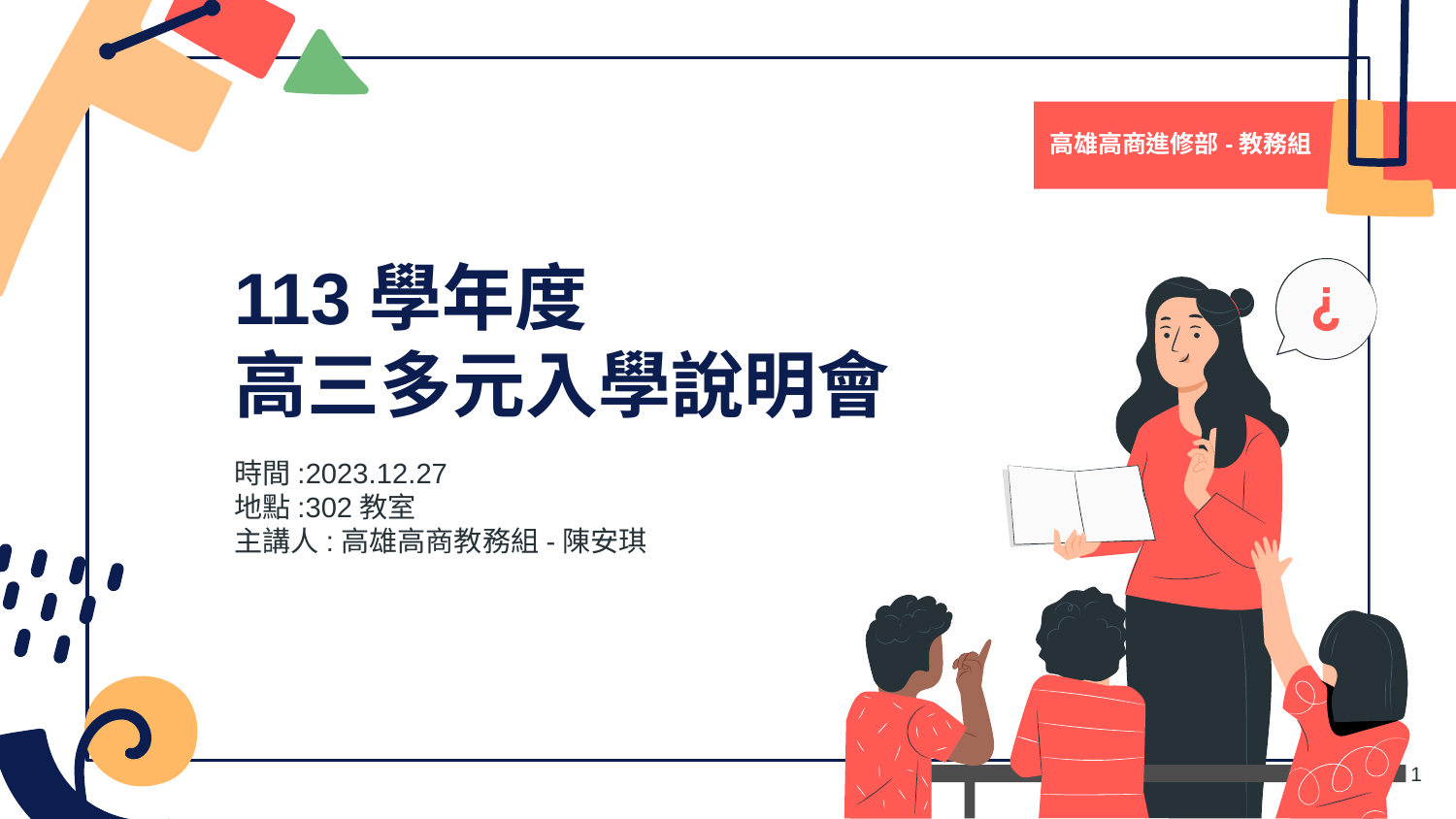

高雄高商進修部-教務組
# 113學年度 高三多元入學說明會

時間:2023.12.27
地點:302教室
主講人:高雄高商教務組-陳安琪
1